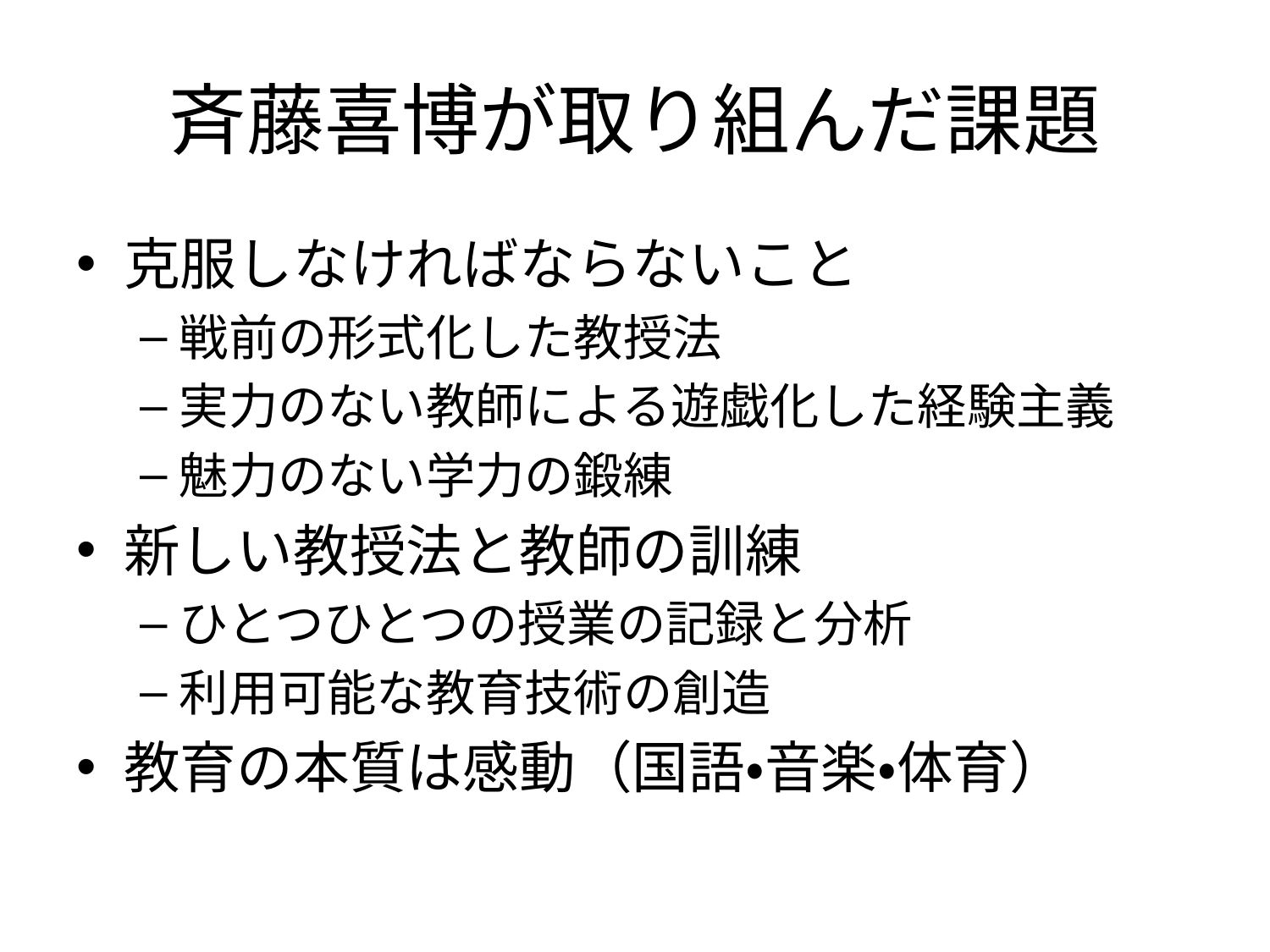

# 斉藤喜博が取り組んだ課題
克服しなければならないこと
戦前の形式化した教授法
実力のない教師による遊戯化した経験主義
魅力のない学力の鍛練
新しい教授法と教師の訓練
ひとつひとつの授業の記録と分析
利用可能な教育技術の創造
教育の本質は感動（国語・音楽・体育）